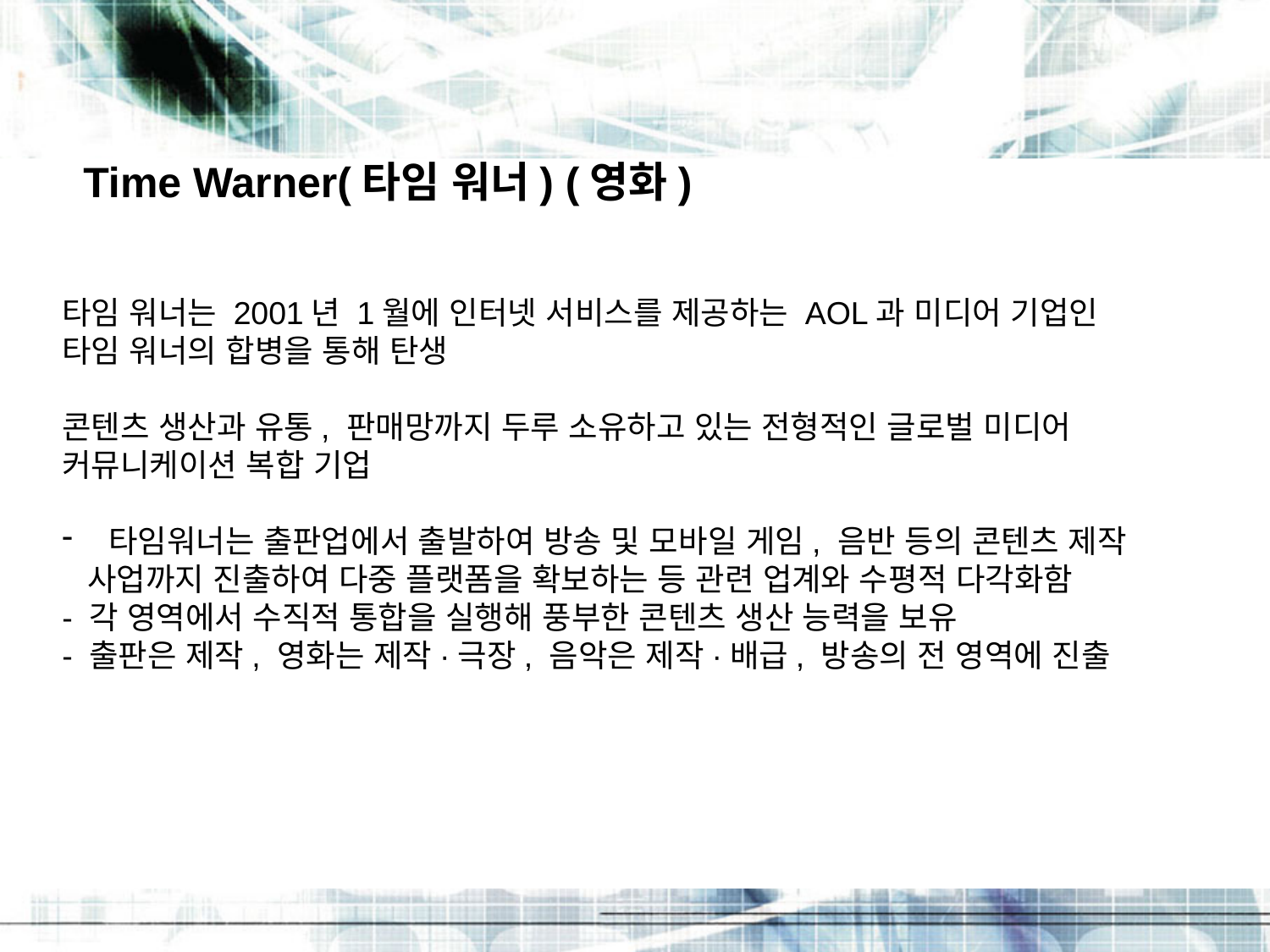

Time Warner(타임 워너) (영화)
타임 워너는 2001년 1월에 인터넷 서비스를 제공하는 AOL과 미디어 기업인
타임 워너의 합병을 통해 탄생

콘텐츠 생산과 유통, 판매망까지 두루 소유하고 있는 전형적인 글로벌 미디어
커뮤니케이션 복합 기업

 타임워너는 출판업에서 출발하여 방송 및 모바일 게임, 음반 등의 콘텐츠 제작
  사업까지 진출하여 다중 플랫폼을 확보하는 등 관련 업계와 수평적 다각화함
- 각 영역에서 수직적 통합을 실행해 풍부한 콘텐츠 생산 능력을 보유
- 출판은 제작, 영화는 제작·극장, 음악은 제작·배급, 방송의 전 영역에 진출